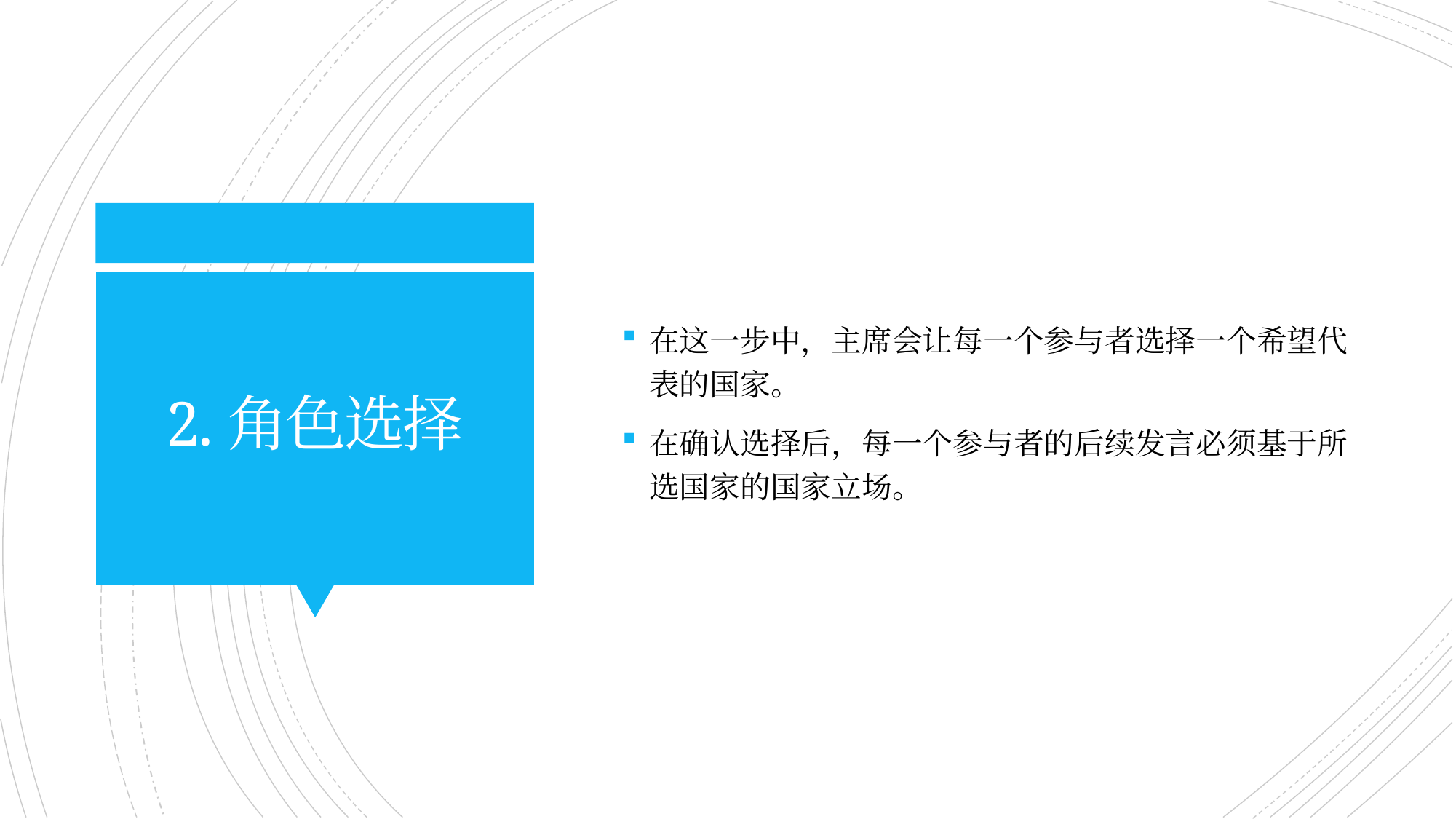

在这一步中，主席会让每一个参与者选择一个希望代表的国家。
在确认选择后，每一个参与者的后续发言必须基于所选国家的国家立场。
# 2.角色选择